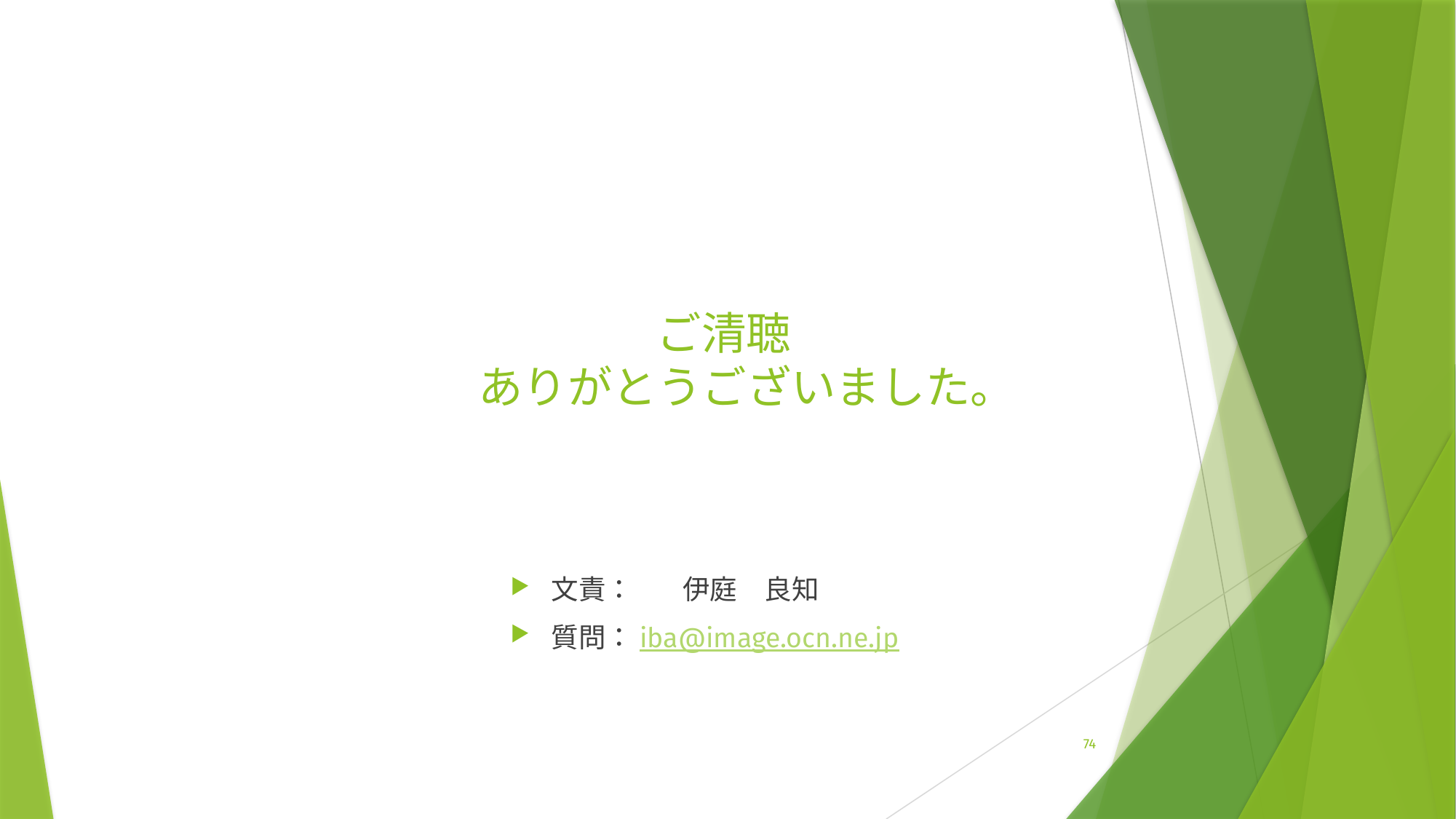

# ご清聴　 ありがとうございました。

文責：        伊庭　良知
質問：iba@image.ocn.ne.jp

74